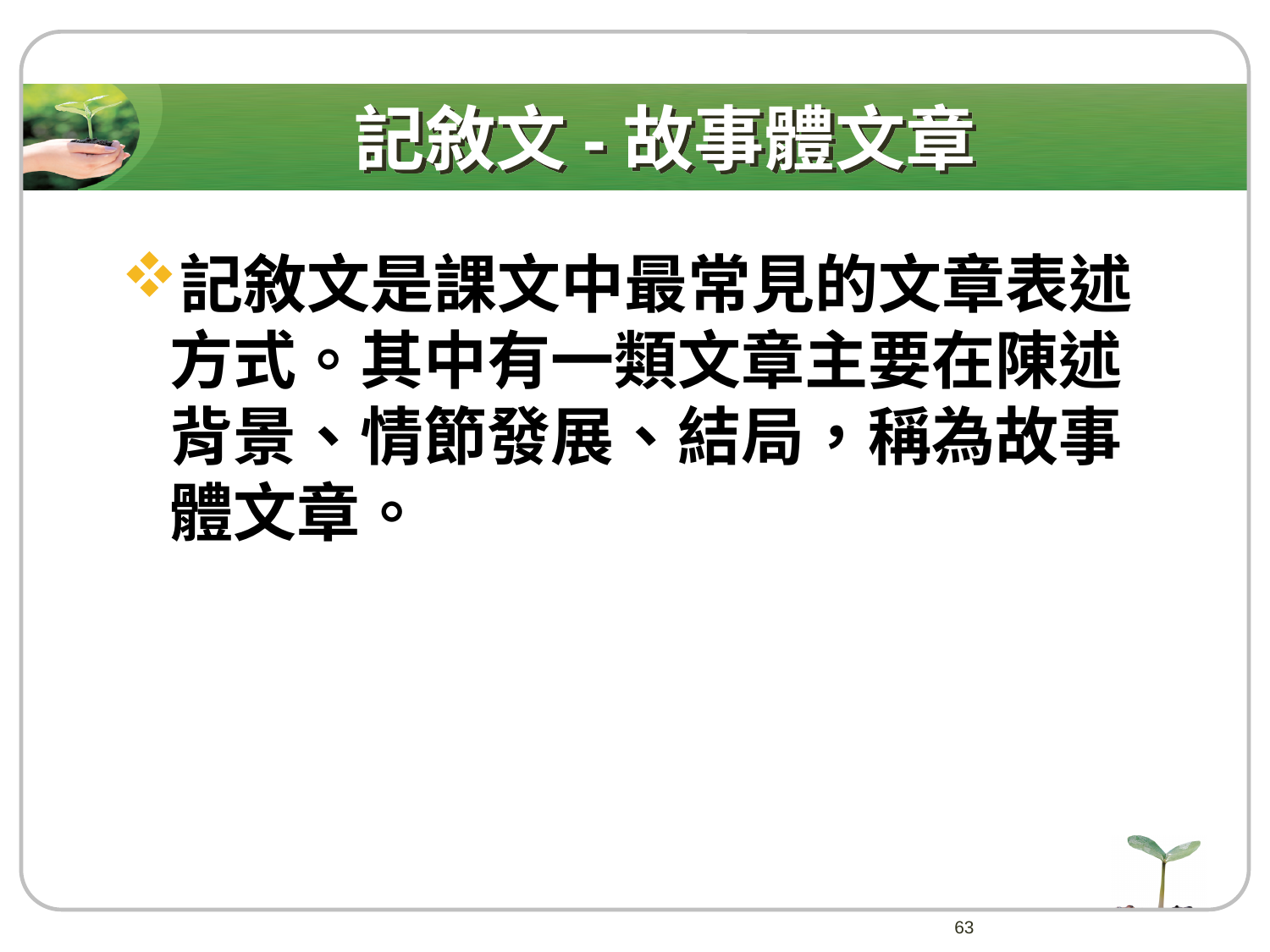

# 記敘文-故事體文章
記敘文是課文中最常見的文章表述方式。其中有一類文章主要在陳述背景、情節發展、結局，稱為故事體文章。

63